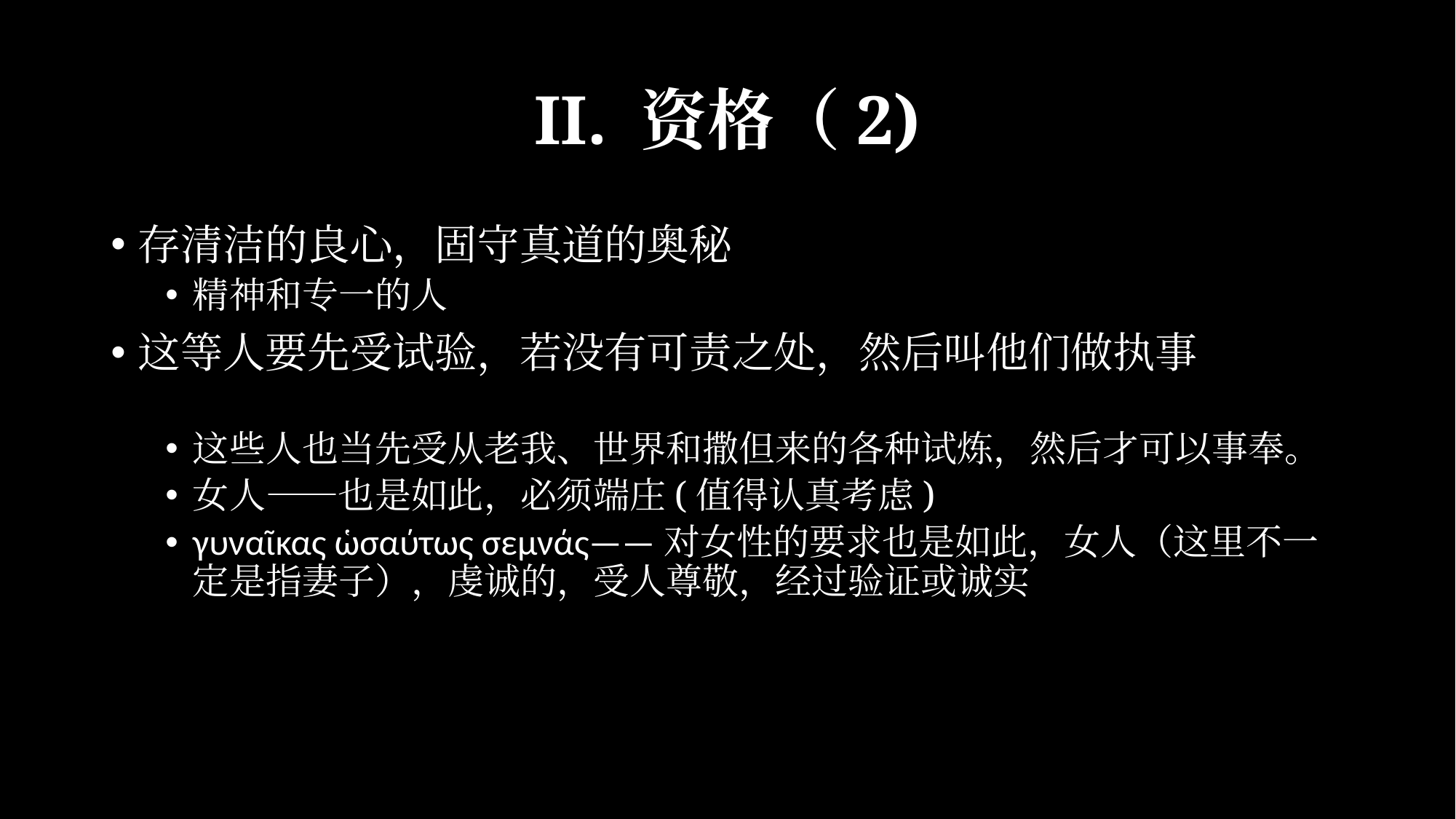

# II. 资格（2)
存清洁的良心，固守真道的奥秘
精神和专一的人
这等人要先受试验，若没有可责之处，然后叫他们做执事
这些人也当先受从老我、世界和撒但来的各种试炼，然后才可以事奉。
女人——也是如此，必须端庄(值得认真考虑)
γυναῖκας ὡσαύτως σεμνάς——对女性的要求也是如此，女人（这里不一定是指妻子），虔诚的，受人尊敬，经过验证或诚实